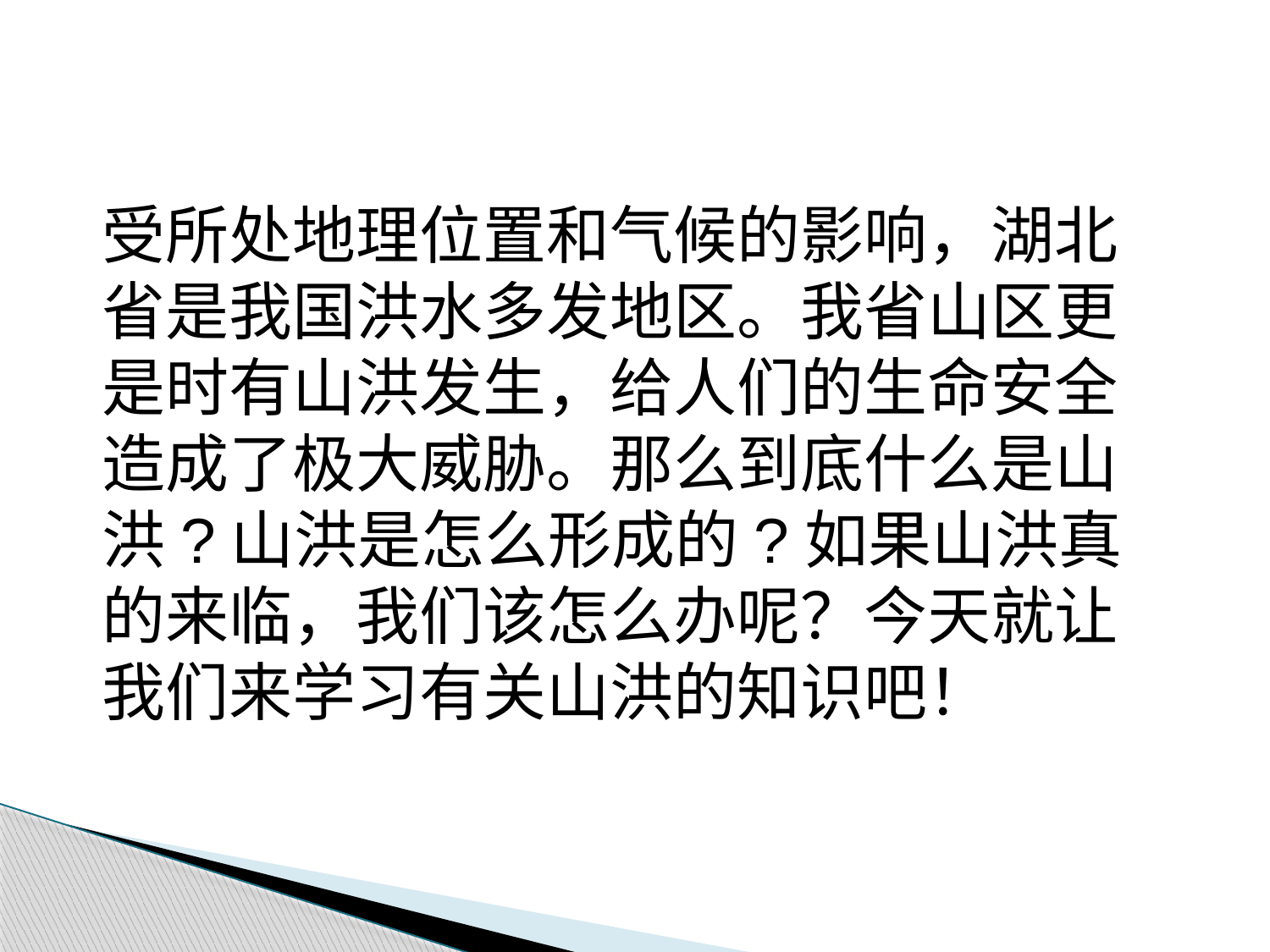

受所处地理位置和气候的影响，湖北省是我国洪水多发地区。我省山区更是时有山洪发生，给人们的生命安全造成了极大威胁。那么到底什么是山洪?山洪是怎么形成的?如果山洪真的来临，我们该怎么办呢？今天就让我们来学习有关山洪的知识吧！